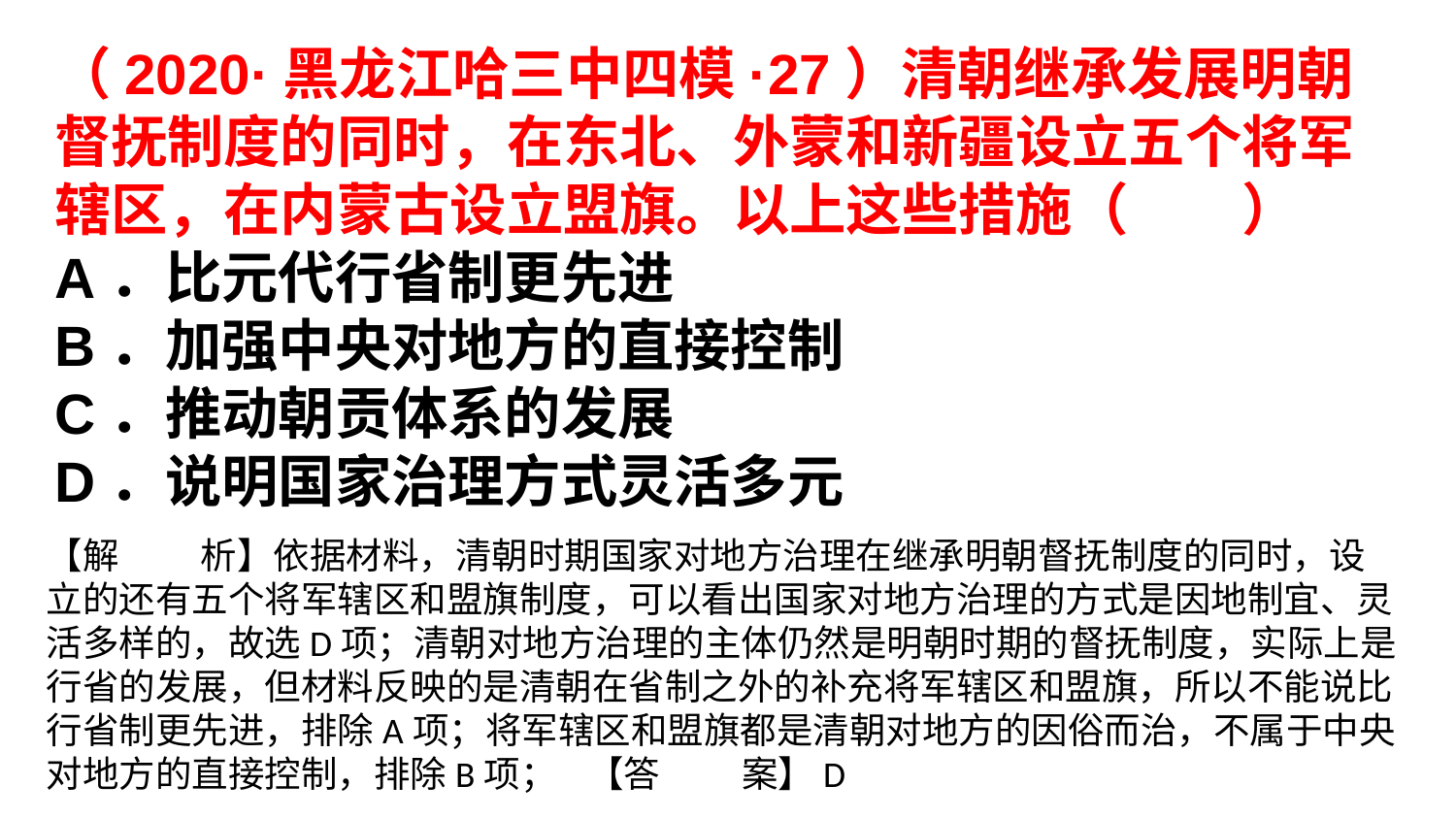

（2020·黑龙江哈三中四模·27）清朝继承发展明朝督抚制度的同时，在东北、外蒙和新疆设立五个将军辖区，在内蒙古设立盟旗。以上这些措施（　　）
A．比元代行省制更先进
B．加强中央对地方的直接控制
C．推动朝贡体系的发展
D．说明国家治理方式灵活多元
【解        析】依据材料，清朝时期国家对地方治理在继承明朝督抚制度的同时，设立的还有五个将军辖区和盟旗制度，可以看出国家对地方治理的方式是因地制宜、灵活多样的，故选D项；清朝对地方治理的主体仍然是明朝时期的督抚制度，实际上是行省的发展，但材料反映的是清朝在省制之外的补充将军辖区和盟旗，所以不能说比行省制更先进，排除A项；将军辖区和盟旗都是清朝对地方的因俗而治，不属于中央对地方的直接控制，排除B项；   【答        案】D